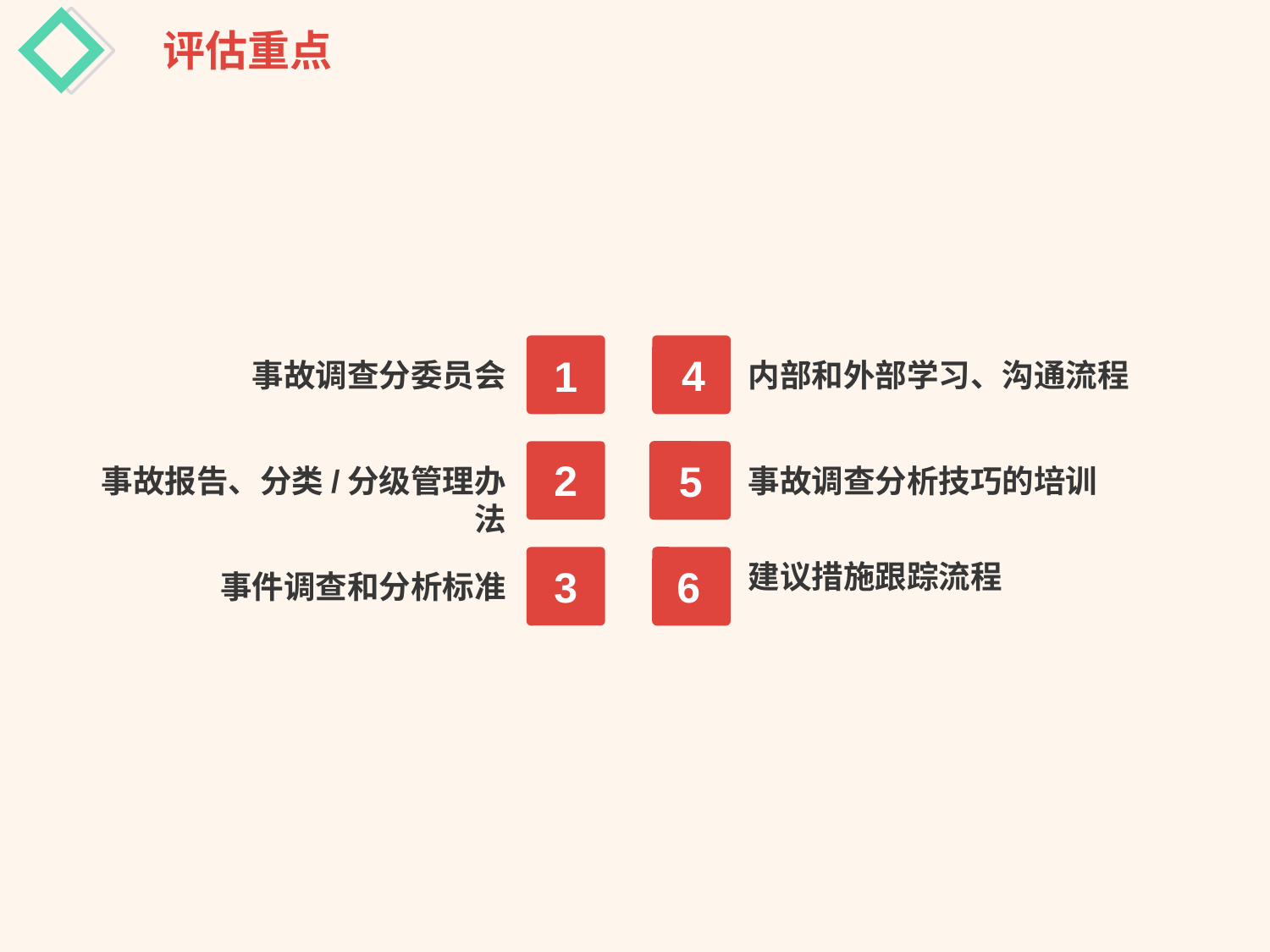

评估重点

4
1
事故调查分委员会
内部和外部学习、沟通流程

2
5
事故报告、分类/分级管理办法
事故调查分析技巧的培训

建议措施跟踪流程
3
6
事件调查和分析标准